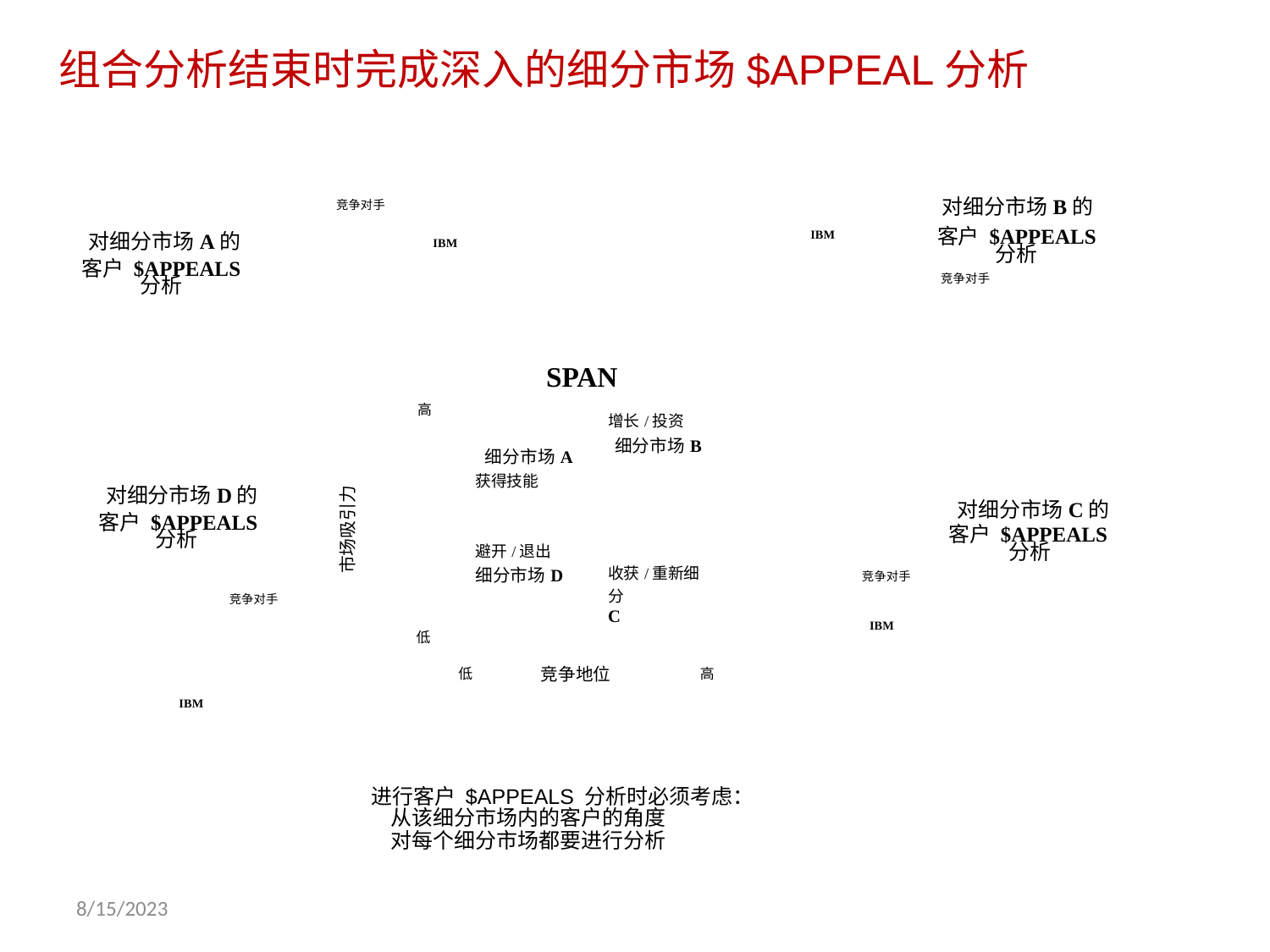

组合分析结束时完成深入的细分市场$APPEAL分析
对细分市场B的
竞争对手
客户 $APPEALS
		分析
	竞争对手
IBM
	对细分市场A的
客户 $APPEALS
		分析
IBM
	SPAN
高
| 细分市场A 获得技能 | 增长/投资 细分市场B |
| --- | --- |
| 避开/退出 细分市场D | 收获/重新细分 C |
	对细分市场D的
客户 $APPEALS
		分析

			竞争对手
	对细分市场C的
客户 $APPEALS
		分析
市场吸引力
竞争对手
IBM
低
低
竞争地位
高
IBM

	进行客户 $APPEALS 分析时必须考虑：
		从该细分市场内的客户的角度
		对每个细分市场都要进行分析
8/15/2023